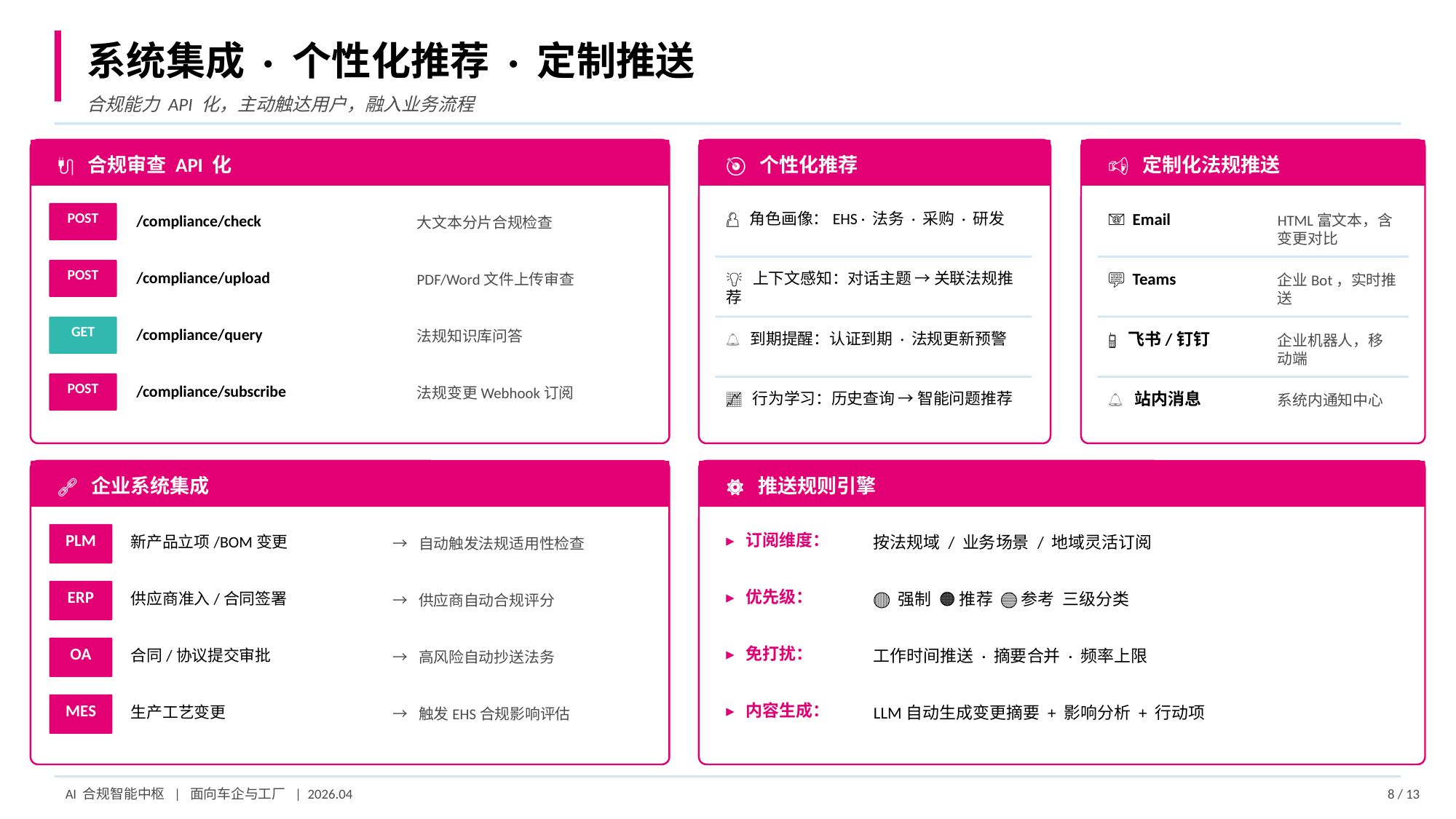

系统集成 · 个性化推荐 · 定制推送
合规能力 API 化，主动触达用户，融入业务流程

🔌  合规审查 API 化
🎯  个性化推荐
📢  定制化法规推送

POST
👤  角色画像：EHS · 法务 · 采购 · 研发
📧  Email
/compliance/check
HTML富文本，含变更对比
大文本分片合规检查

POST
/compliance/upload
💡  上下文感知：对话主题 → 关联法规推荐
💬  Teams
PDF/Word文件上传审查
企业Bot，实时推送

GET
/compliance/query
法规知识库问答
🔔  到期提醒：认证到期 · 法规更新预警
📱  飞书/钉钉
企业机器人，移动端

POST
/compliance/subscribe

法规变更Webhook订阅
📈  行为学习：历史查询 → 智能问题推荐
🔔  站内消息
系统内通知中心

🔗  企业系统集成
⚙️  推送规则引擎

PLM
▸  订阅维度：
新产品立项/BOM变更
按法规域 / 业务场景 / 地域灵活订阅
→  自动触发法规适用性检查

ERP
▸  优先级：
供应商准入/合同签署
🔴 强制  🟠 推荐  🔵 参考  三级分类
→  供应商自动合规评分

OA
▸  免打扰：
合同/协议提交审批
工作时间推送 · 摘要合并 · 频率上限
→  高风险自动抄送法务

MES
▸  内容生成：
生产工艺变更
LLM自动生成变更摘要 + 影响分析 + 行动项
→  触发EHS合规影响评估

AI 合规智能中枢  |  面向车企与工厂  |  2026.04
8 / 13